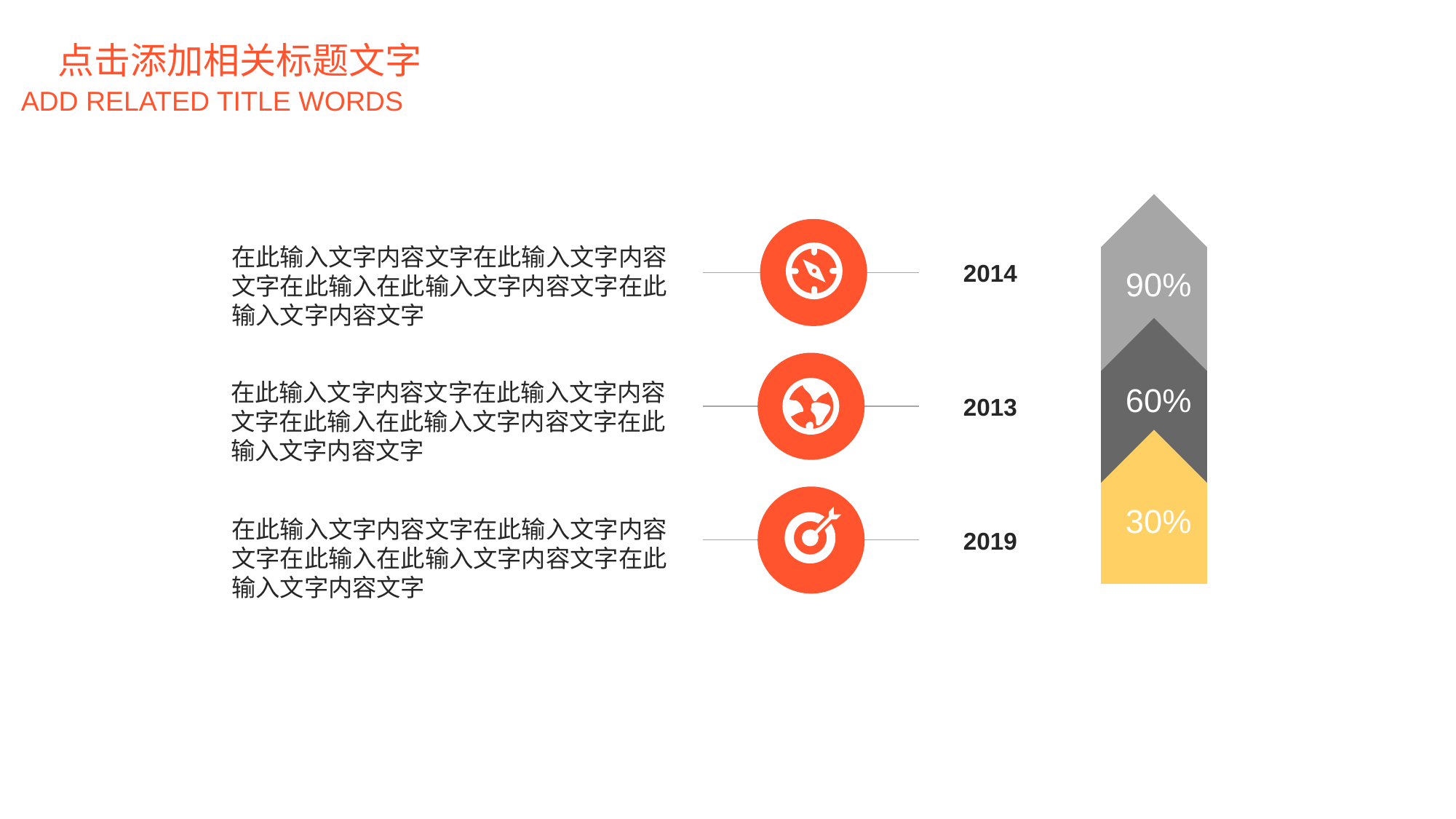

点击添加相关标题文字
ADD RELATED TITLE WORDS
90%

60%

30%

2014

2013

2019
在此输入文字内容文字在此输入文字内容文字在此输入在此输入文字内容文字在此输入文字内容文字
在此输入文字内容文字在此输入文字内容文字在此输入在此输入文字内容文字在此输入文字内容文字
在此输入文字内容文字在此输入文字内容文字在此输入在此输入文字内容文字在此输入文字内容文字